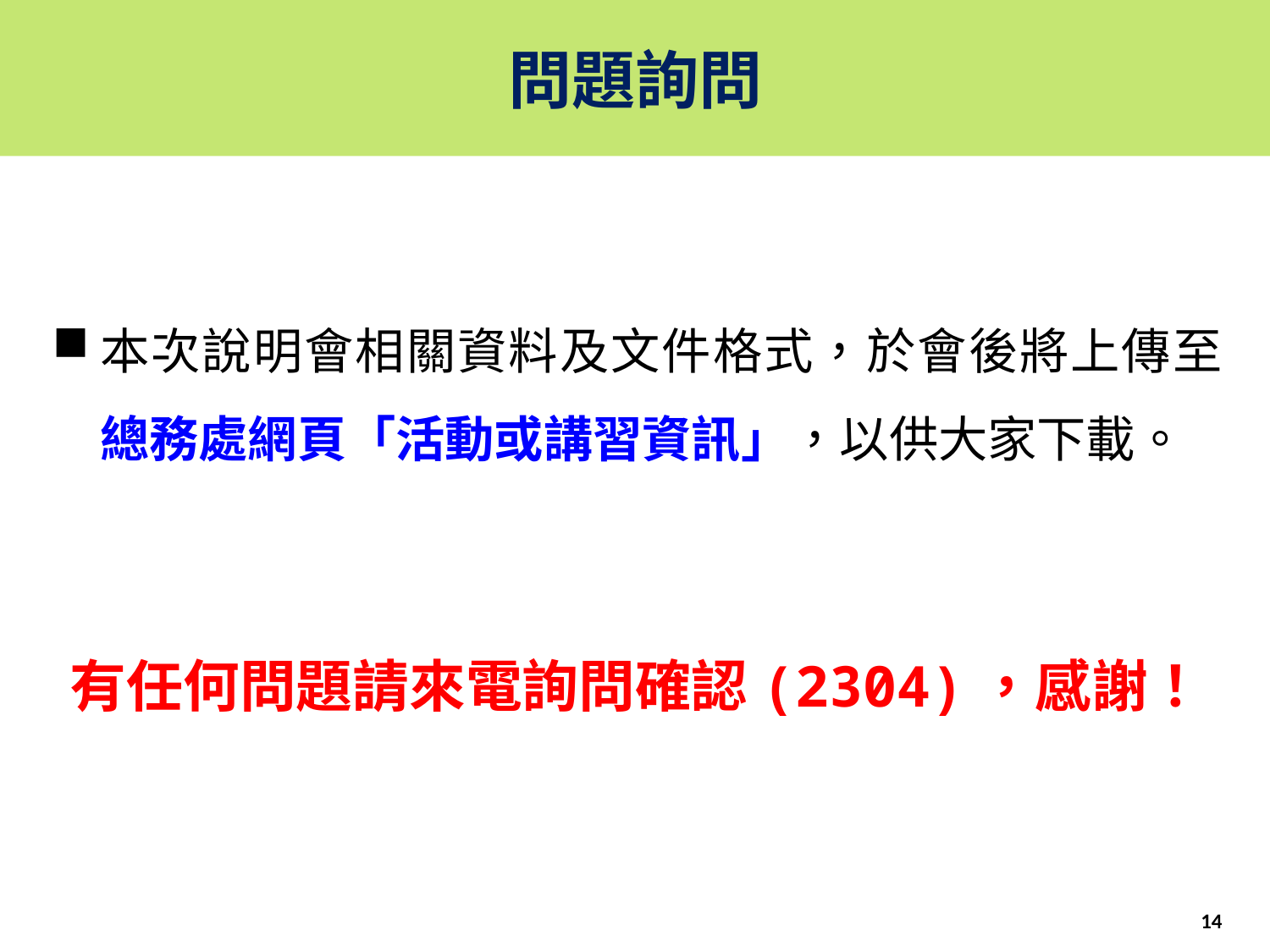

問題詢問
本次說明會相關資料及文件格式，於會後將上傳至總務處網頁「活動或講習資訊」，以供大家下載。
有任何問題請來電詢問確認(2304)，感謝！
14